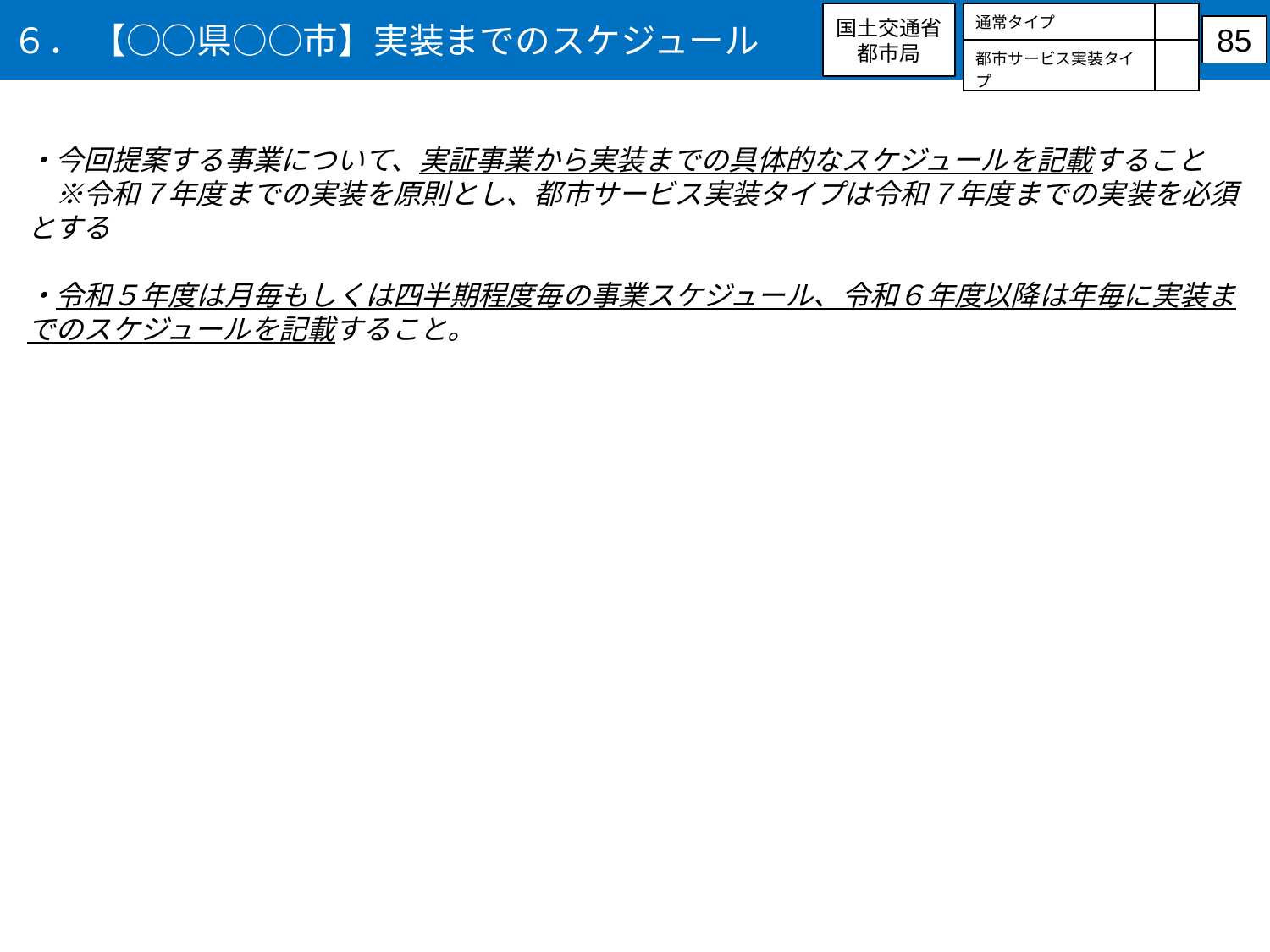

６． 【○○県○○市】実装までのスケジュール
・応募するタイプに○を記入
・両方に応募する場合はシートをコピーの上それぞれで作成すること
国土交通省
都市局
| 通常タイプ |  |
| --- | --- |
| 都市サービス実装タイプ |  |
85
・今回提案する事業について、実証事業から実装までの具体的なスケジュールを記載すること
　※令和７年度までの実装を原則とし、都市サービス実装タイプは令和７年度までの実装を必須とする

・令和５年度は月毎もしくは四半期程度毎の事業スケジュール、令和６年度以降は年毎に実装までのスケジュールを記載すること。